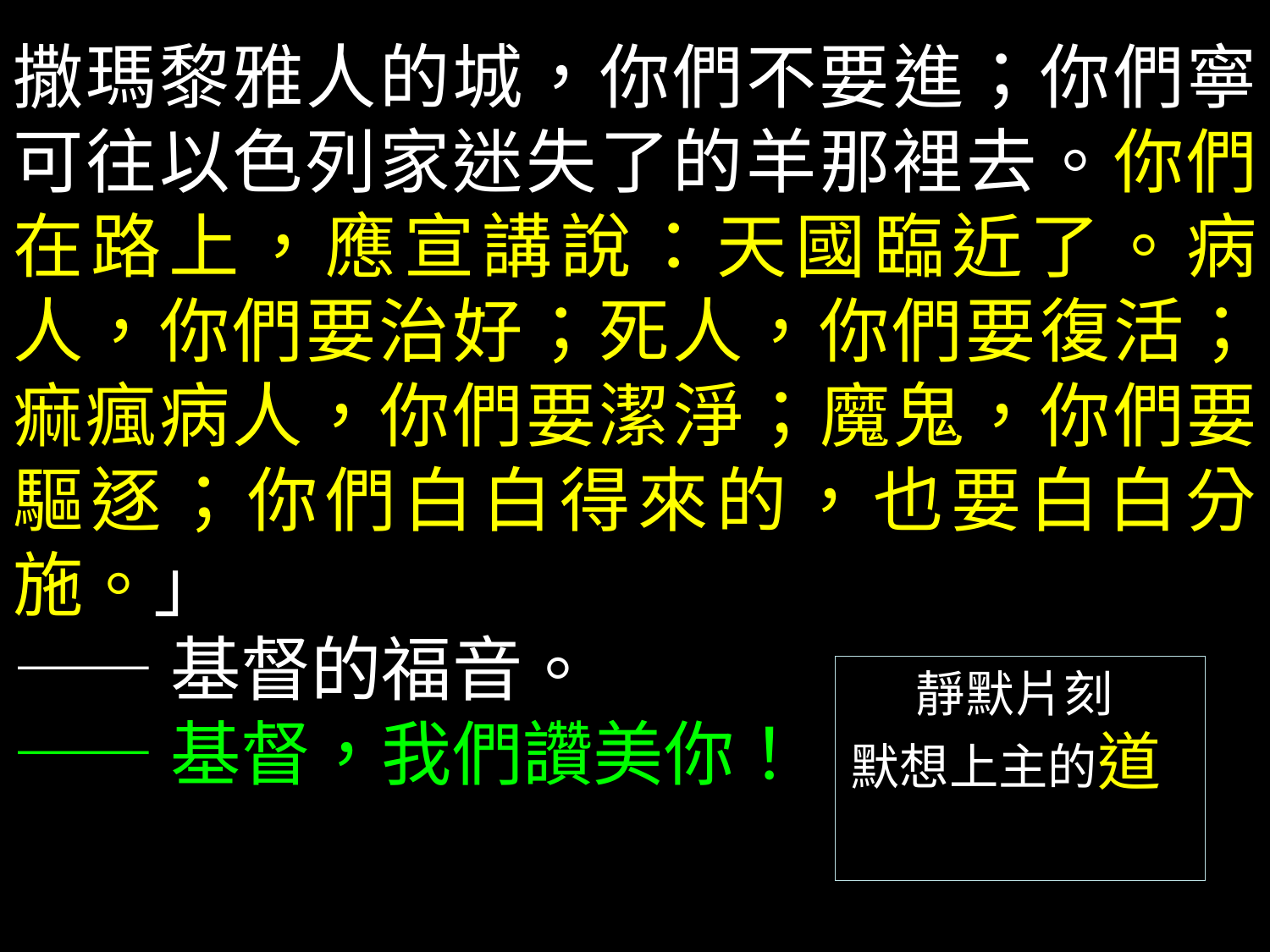

撒瑪黎雅人的城，你們不要進；你們寧可往以色列家迷失了的羊那裡去。你們在路上，應宣講說：天國臨近了。病人，你們要治好；死人，你們要復活；痲瘋病人，你們要潔淨；魔鬼，你們要驅逐；你們白白得來的，也要白白分施。」
——基督的福音。
——基督，我們讚美你！
靜默片刻
默想上主的道